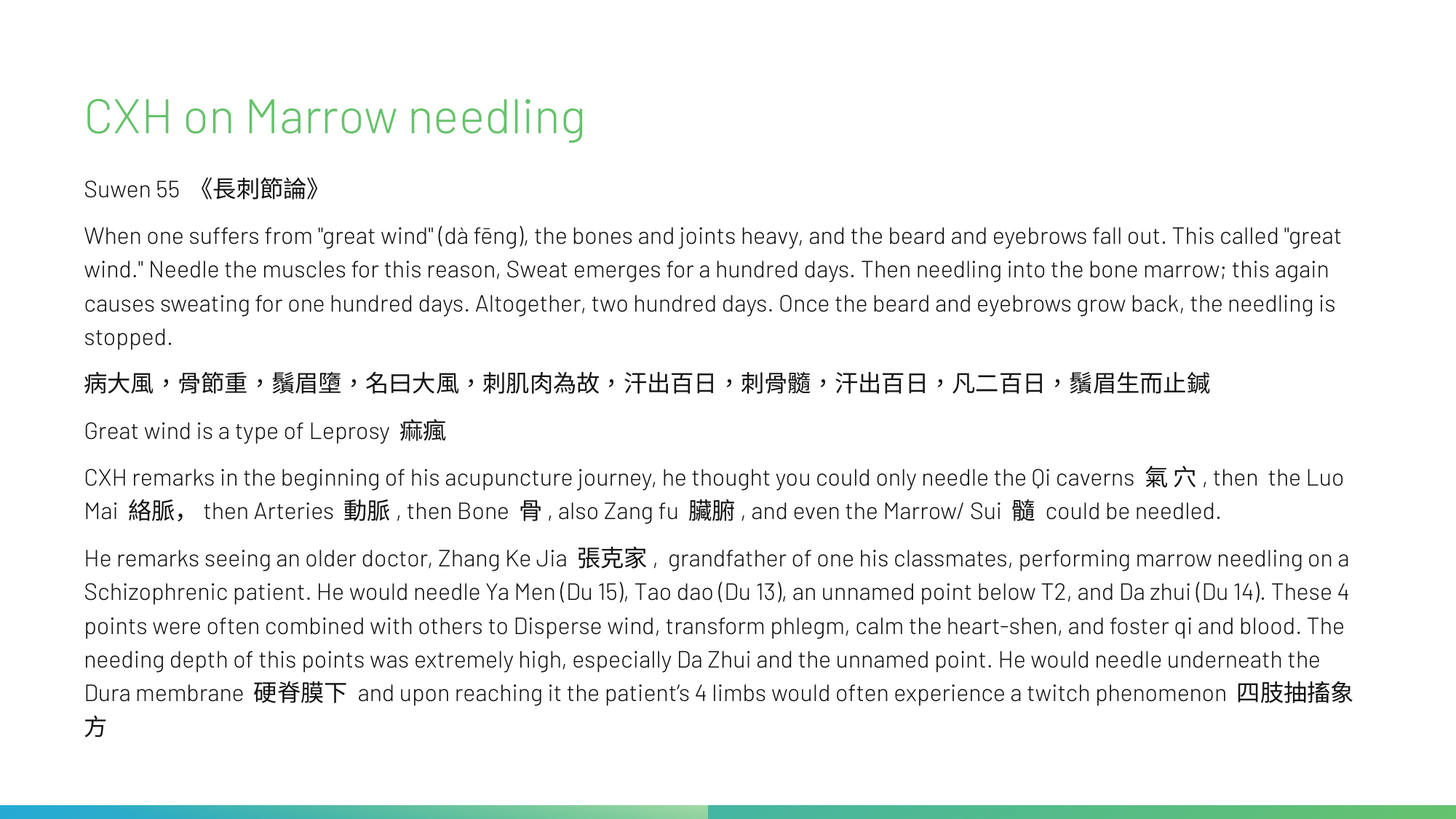

# CXH on Marrow needling
Suwen 55 《長刺節論》
When one suffers from "great wind" (dà fēng), the bones and joints heavy, and the beard and eyebrows fall out. This called "great wind." Needle the muscles for this reason, Sweat emerges for a hundred days. Then needling into the bone marrow; this again causes sweating for one hundred days. Altogether, two hundred days. Once the beard and eyebrows grow back, the needling is stopped.
病大風，骨節重，鬚眉墮，名曰大風，刺肌肉為故，汗出百日，刺骨髓，汗出百日，凡二百日，鬚眉生而止鍼
Great wind is a type of Leprosy 痲瘋
CXH remarks in the beginning of his acupuncture journey, he thought you could only needle the Qi caverns 氣 穴, then  the Luo Mai 絡脈，then Arteries 動脈, then Bone 骨, also Zang fu 臟腑, and even the Marrow/ Sui 髓 could be needled.
He remarks seeing an older doctor, Zhang Ke Jia 張克家,  grandfather of one his classmates, performing marrow needling on a Schizophrenic patient. He would needle Ya Men (Du 15), Tao dao (Du 13), an unnamed point below T2, and Da zhui (Du 14). These 4 points were often combined with others to Disperse wind, transform phlegm, calm the heart-shen, and foster qi and blood. The needing depth of this points was extremely high, especially Da Zhui and the unnamed point. He would needle underneath the Dura membrane 硬脊膜下 and upon reaching it the patient’s 4 limbs would often experience a twitch phenomenon 四肢抽搐象方